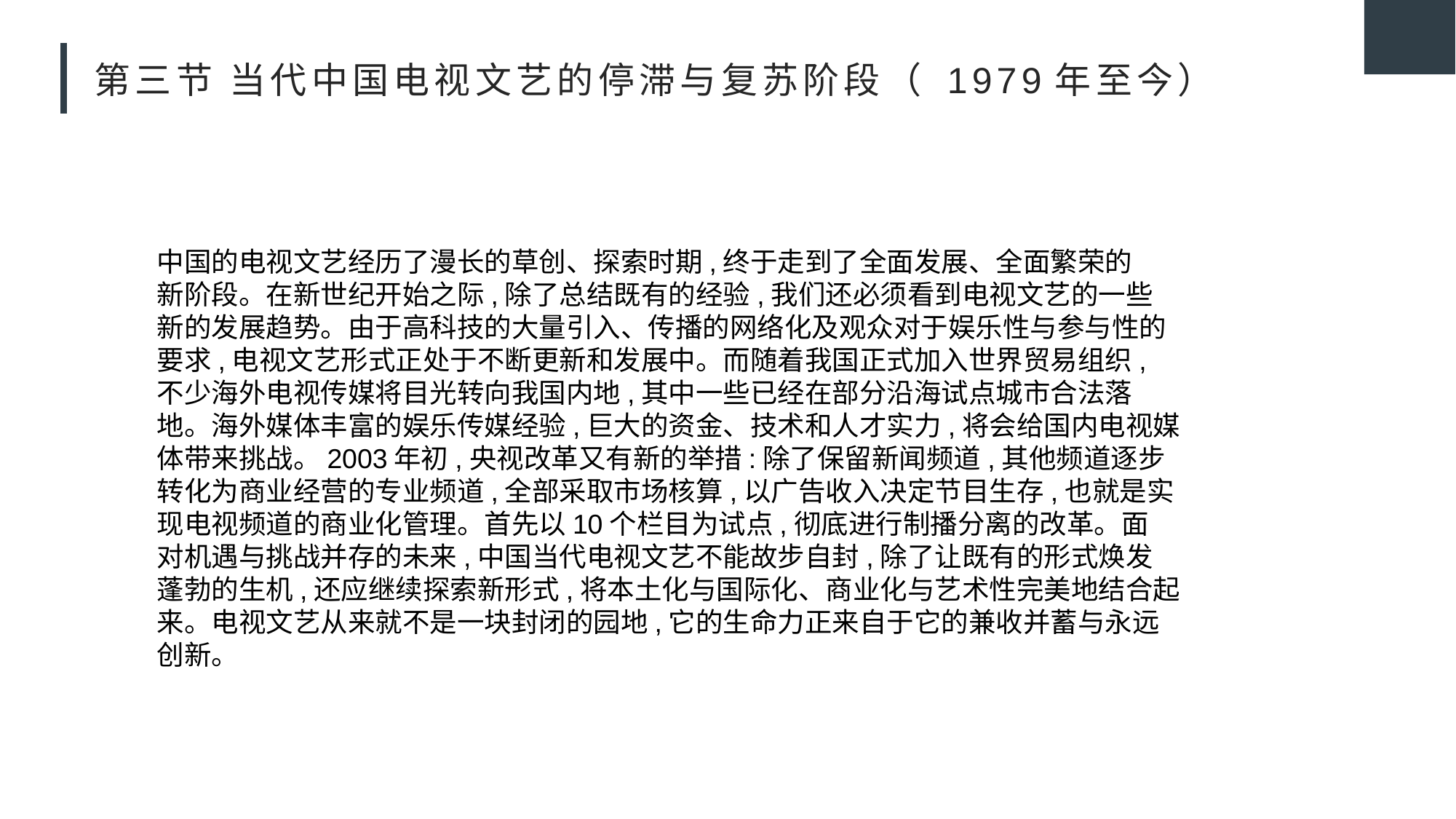

# 第三节 当代中国电视文艺的停滞与复苏阶段（ 1979年至今）
中国的电视文艺经历了漫长的草创、探索时期,终于走到了全面发展、全面繁荣的
新阶段。在新世纪开始之际,除了总结既有的经验,我们还必须看到电视文艺的一些
新的发展趋势。由于高科技的大量引入、传播的网络化及观众对于娱乐性与参与性的
要求,电视文艺形式正处于不断更新和发展中。而随着我国正式加入世界贸易组织,
不少海外电视传媒将目光转向我国内地,其中一些已经在部分沿海试点城市合法落
地。海外媒体丰富的娱乐传媒经验,巨大的资金、技术和人才实力,将会给国内电视媒
体带来挑战。2003年初,央视改革又有新的举措:除了保留新闻频道,其他频道逐步
转化为商业经营的专业频道,全部采取市场核算,以广告收入决定节目生存,也就是实
现电视频道的商业化管理。首先以10个栏目为试点,彻底进行制播分离的改革。面
对机遇与挑战并存的未来,中国当代电视文艺不能故步自封,除了让既有的形式焕发
蓬勃的生机,还应继续探索新形式,将本土化与国际化、商业化与艺术性完美地结合起
来。电视文艺从来就不是一块封闭的园地,它的生命力正来自于它的兼收并蓄与永远
创新。